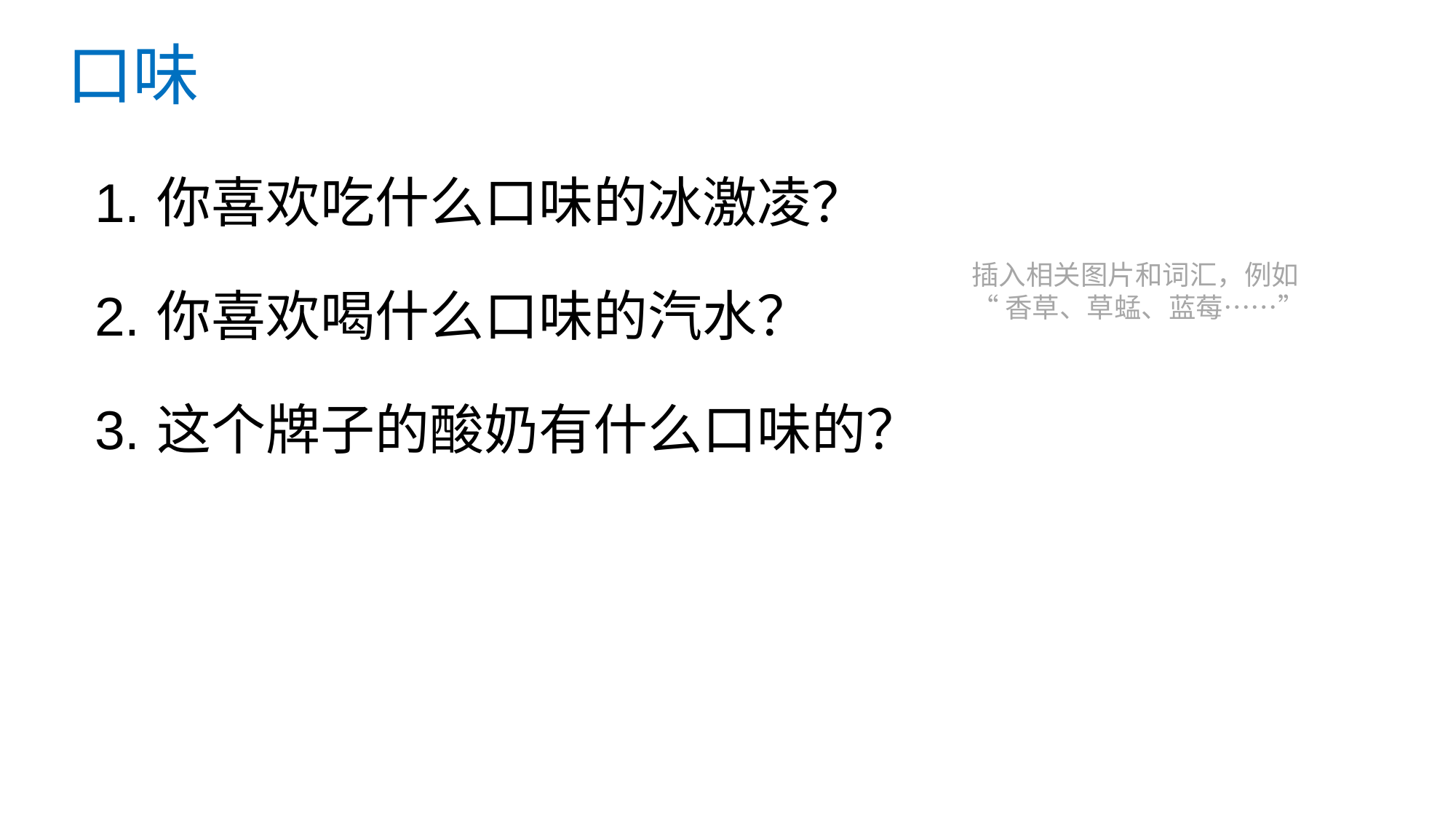

# 口味
你喜欢吃什么口味的冰激凌？
你喜欢喝什么口味的汽水？
这个牌子的酸奶有什么口味的？
插入相关图片和词汇，例如
“香草、草蜢、蓝莓……”